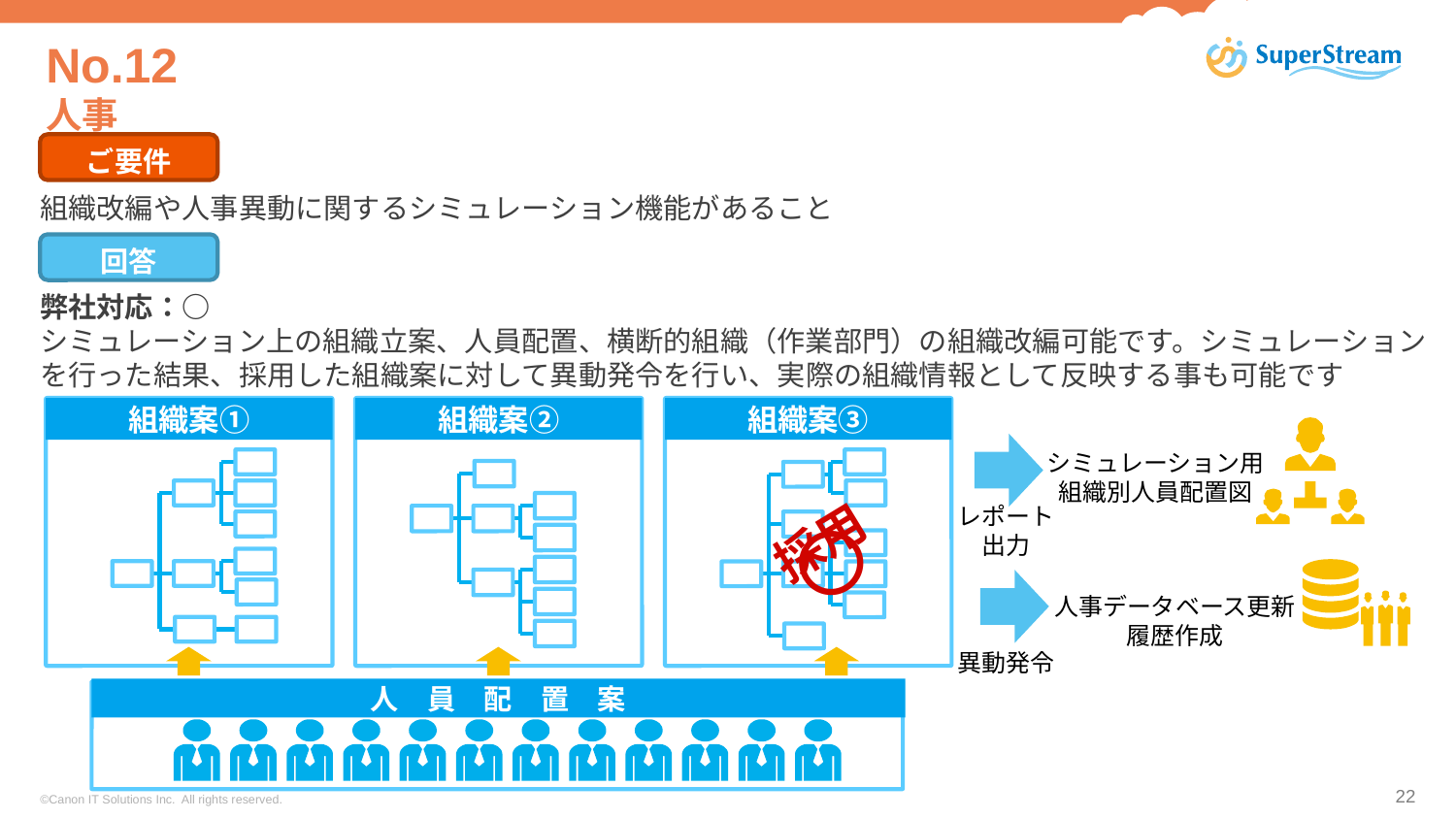

# No.12 人事
ご要件
組織改編や人事異動に関するシミュレーション機能があること
回答
弊社対応：○
シミュレーション上の組織立案、人員配置、横断的組織（作業部門）の組織改編可能です。シミュレーション
を行った結果、採用した組織案に対して異動発令を行い、実際の組織情報として反映する事も可能です

組織案①

組織案②

組織案③

○
採用

シミュレーション用
組織別人員配置図

レポート
出力

人事データベース更新
履歴作成

異動発令
人　員　配　置　案

©Canon IT Solutions Inc.  All rights reserved.
22